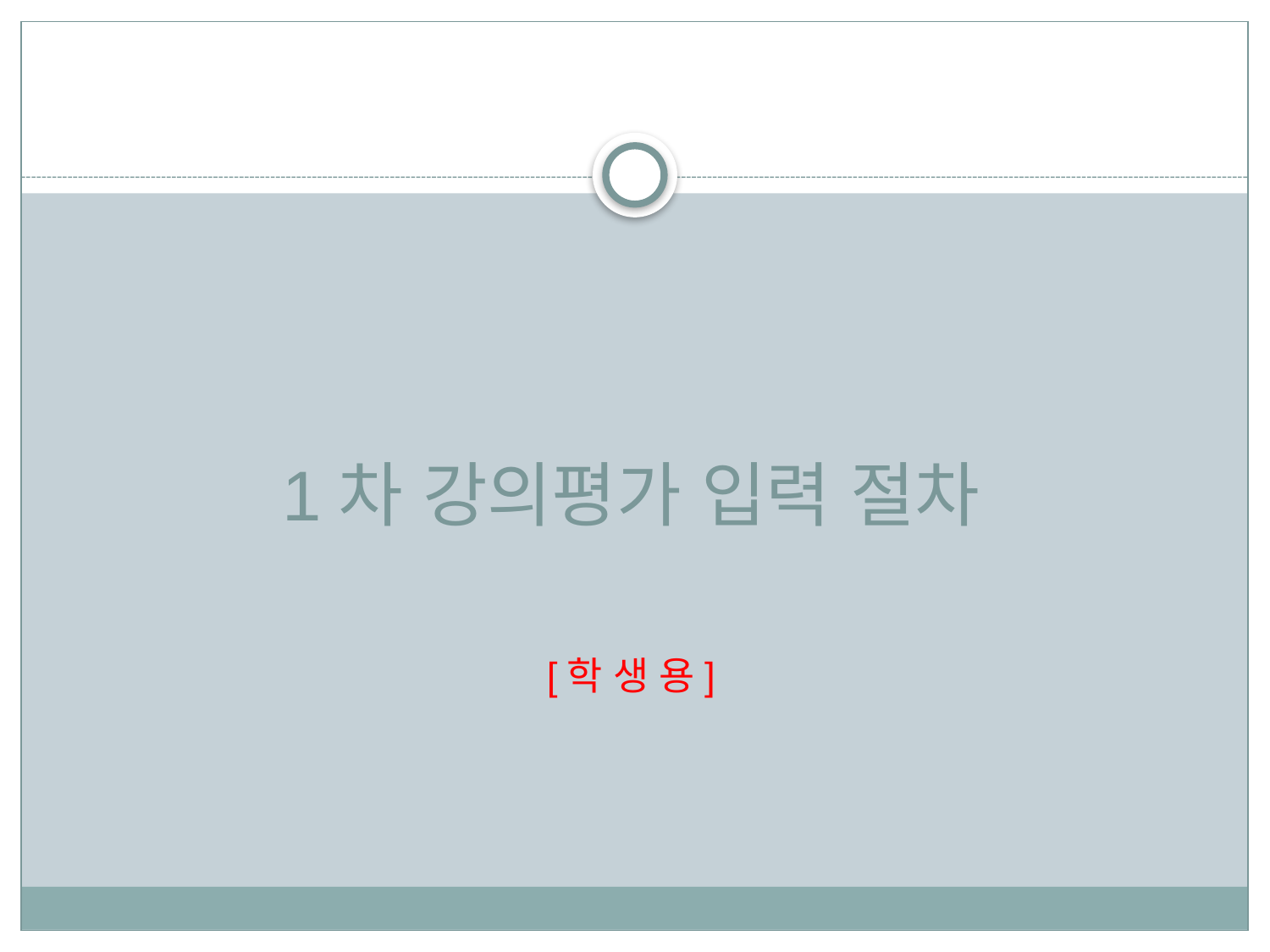

# 1차 강의평가 입력 절차 [학 생 용]